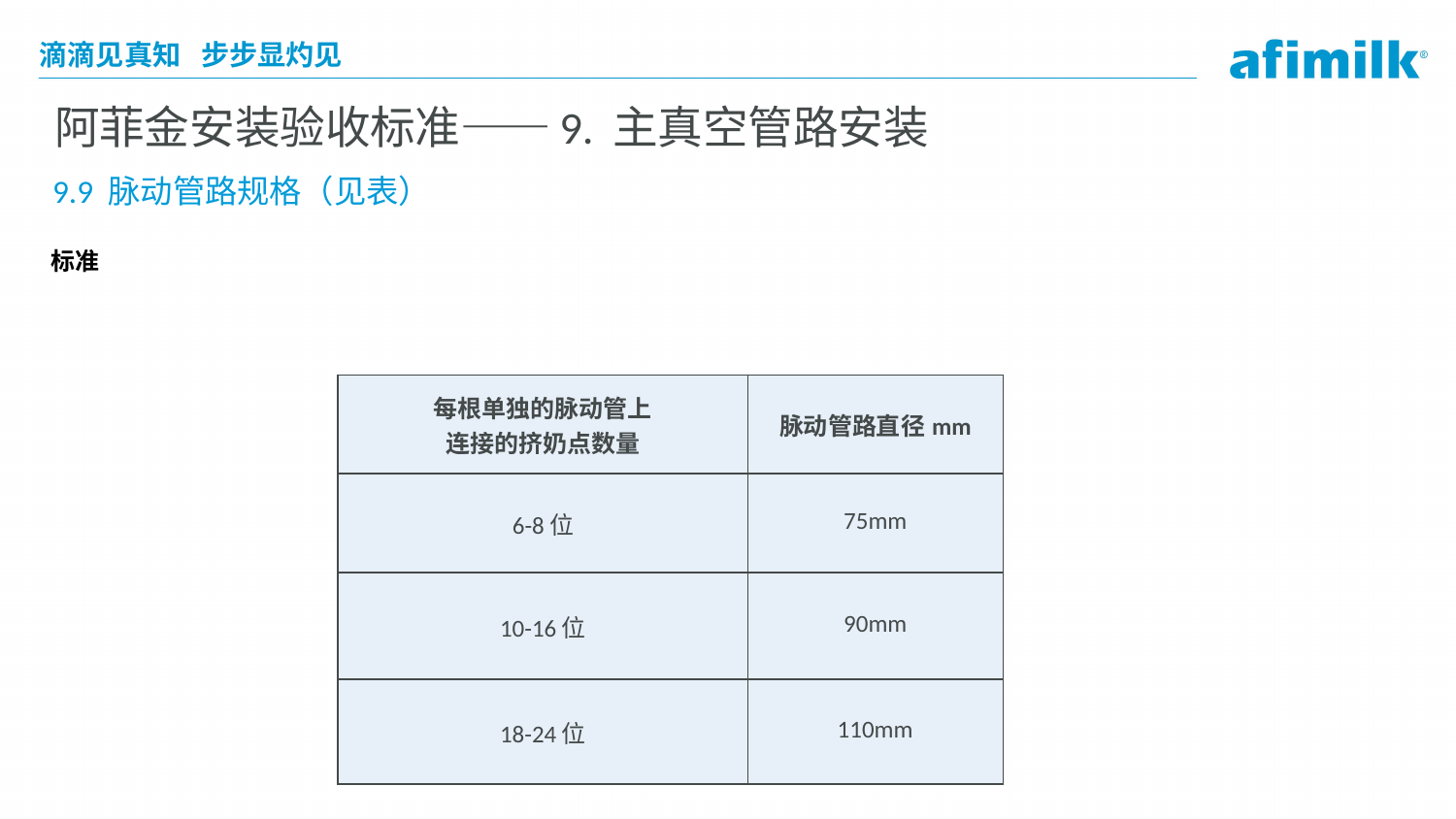

# 阿菲金安装验收标准——9. 主真空管路安装
9.9 脉动管路规格（见表）
标准

| 每根单独的脉动管上 连接的挤奶点数量 | 脉动管路直径mm |
| --- | --- |
| 6-8位 | 75mm |
| 10-16位 | 90mm |
| 18-24位 | 110mm |